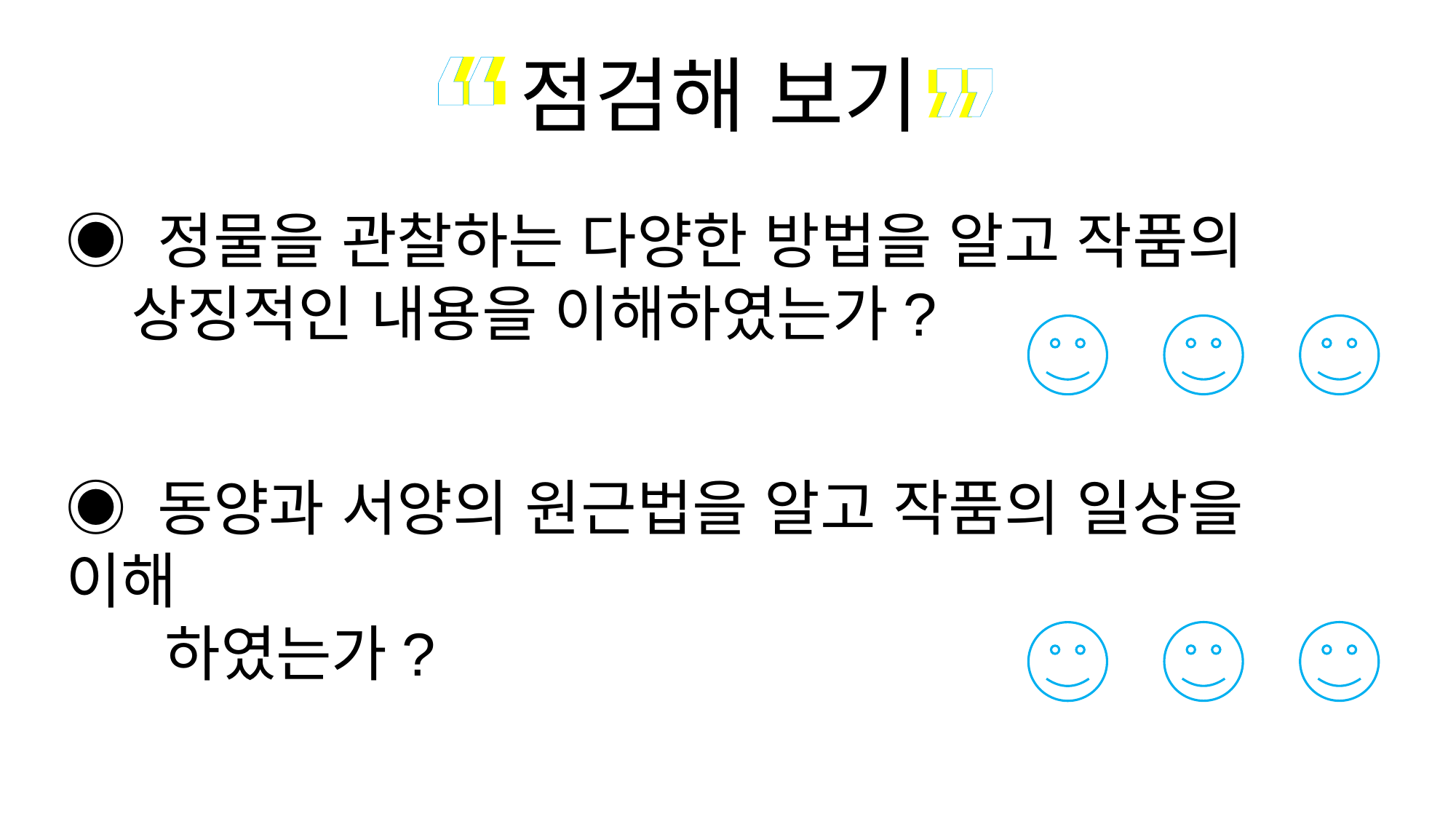

“
“
”
”
점검해 보기
◉ 정물을 관찰하는 다양한 방법을 알고 작품의
   상징적인 내용을 이해하였는가?

◉ 동양과 서양의 원근법을 알고 작품의 일상을 이해
     하였는가?